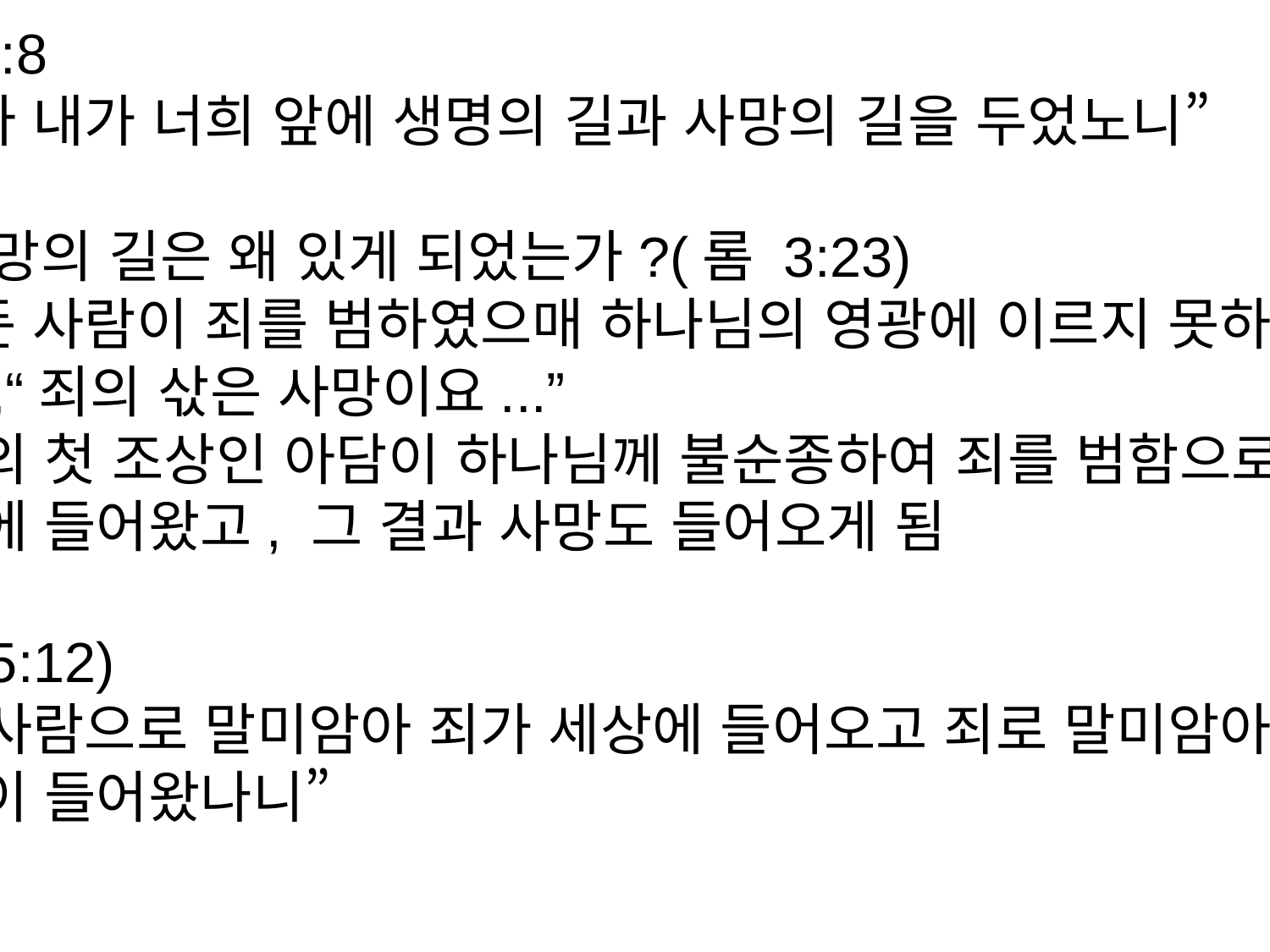

렘21:8
“보라 내가 너희 앞에 생명의 길과 사망의 길을 두었노니”

☛사망의 길은 왜 있게 되었는가?(롬 3:23)
“모든 사람이 죄를 범하였으매 하나님의 영광에 이르지 못하더니”
또한,“죄의 삯은 사망이요...”
인류의 첫 조상인 아담이 하나님께 불순종하여 죄를 범함으로 죄가 세상에 들어왔고, 그 결과 사망도 들어오게 됨

(롬 5:12)
“한 사람으로 말미암아 죄가 세상에 들어오고 죄로 말미암아 사망이 들어왔나니”